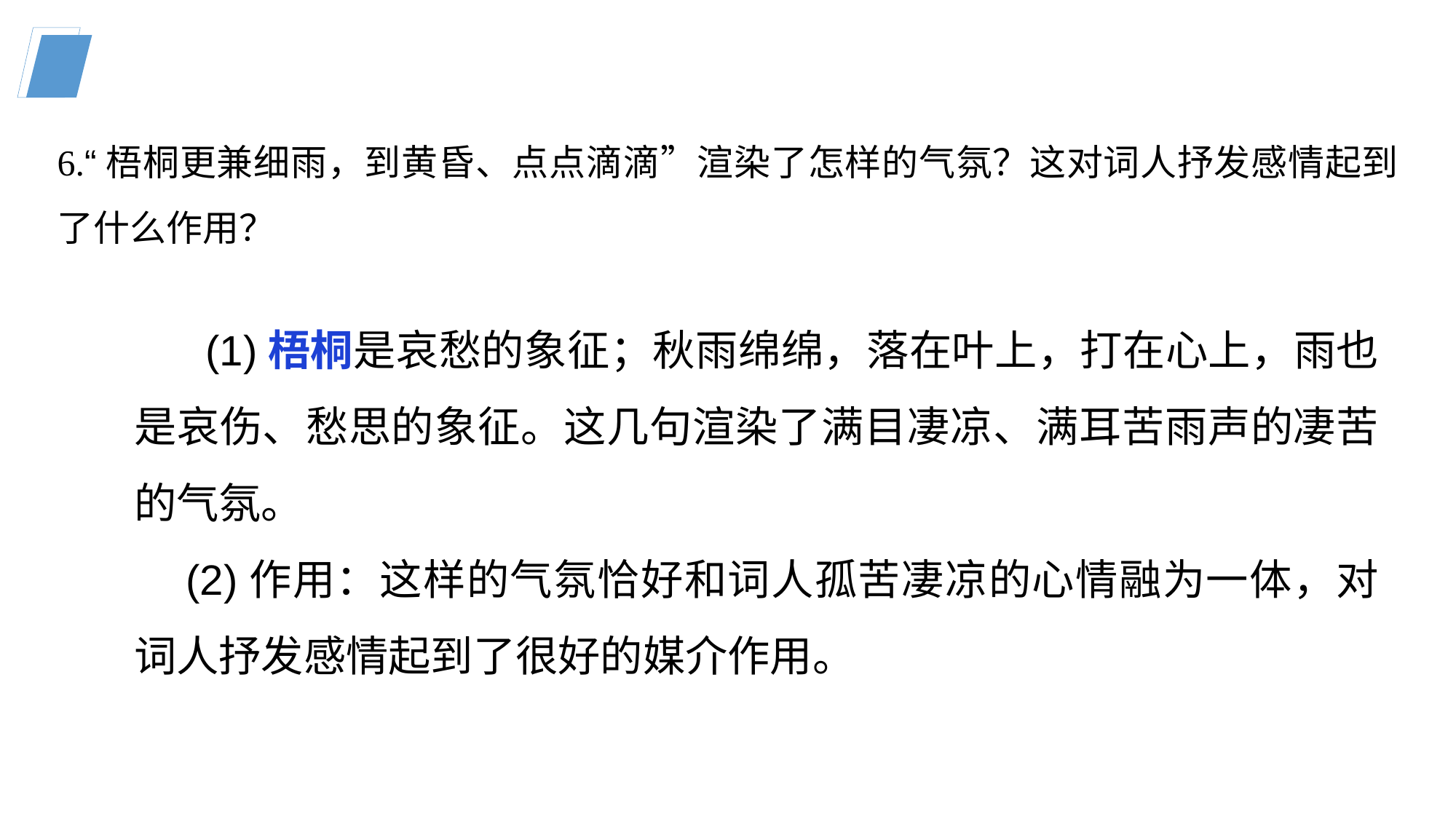

6.“梧桐更兼细雨，到黄昏、点点滴滴”渲染了怎样的气氛？这对词人抒发感情起到了什么作用？
       (1)梧桐是哀愁的象征；秋雨绵绵，落在叶上，打在心上，雨也是哀伤、愁思的象征。这几句渲染了满目凄凉、满耳苦雨声的凄苦的气氛。
    (2)作用：这样的气氛恰好和词人孤苦凄凉的心情融为一体，对词人抒发感情起到了很好的媒介作用。